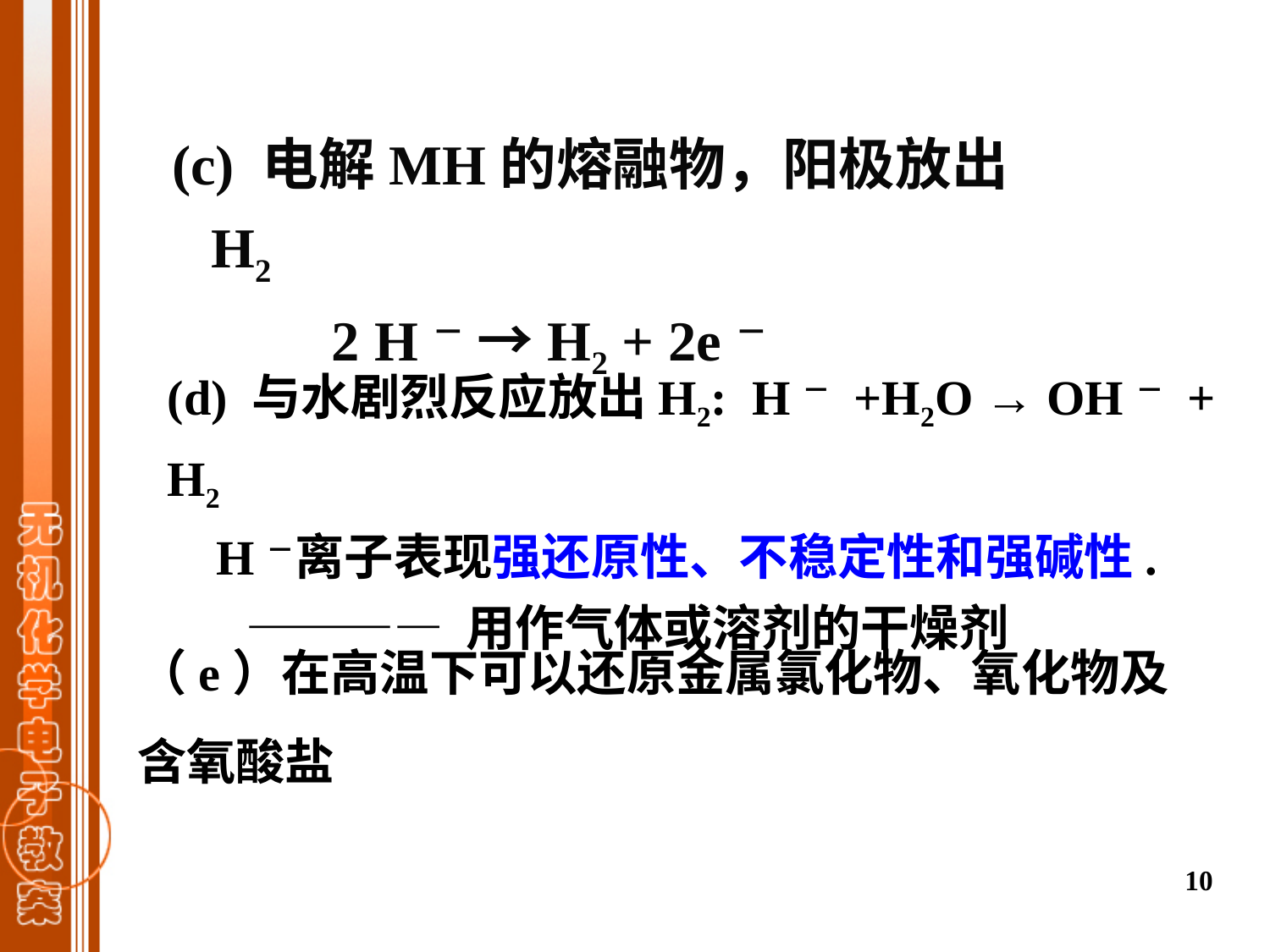

(c) 电解MH的熔融物，阳极放出 H2
             2 H－ →H2 + 2e－
(d) 与水剧烈反应放出H2:  H－ +H2O → OH－ + H2
    H－离子表现强还原性、不稳定性和强碱性.
       ———— 用作气体或溶剂的干燥剂
（e）在高温下可以还原金属氯化物、氧化物及含氧酸盐
10